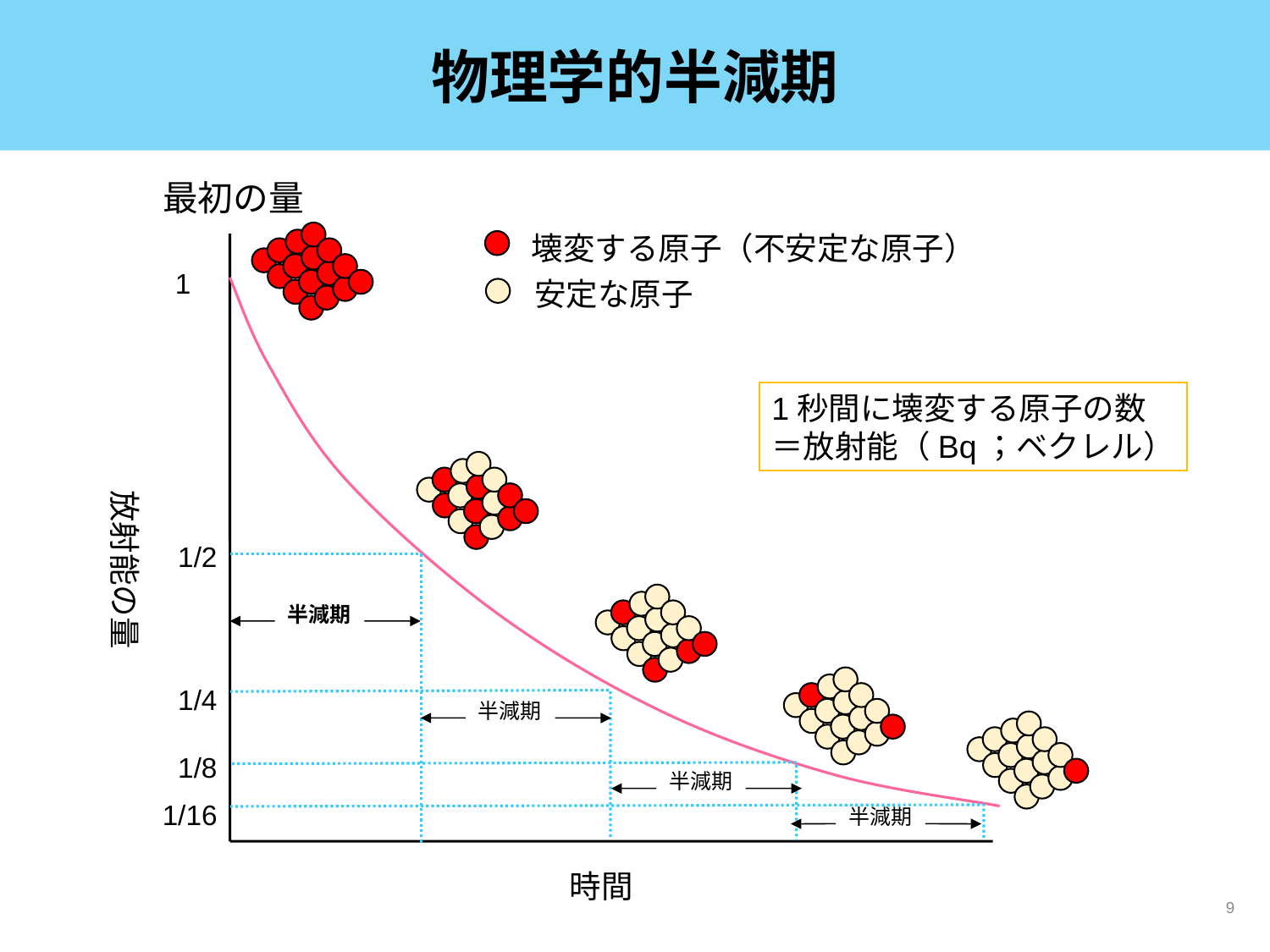

# 物理学的半減期
最初の量
壊変する原子（不安定な原子）

1

1/2

半減期

1/4

半減期

1/8
半減期

1/16
半減期

安定な原子

1秒間に壊変する原子の数
＝放射能（Bq；ベクレル）

放射能の量

時間
9